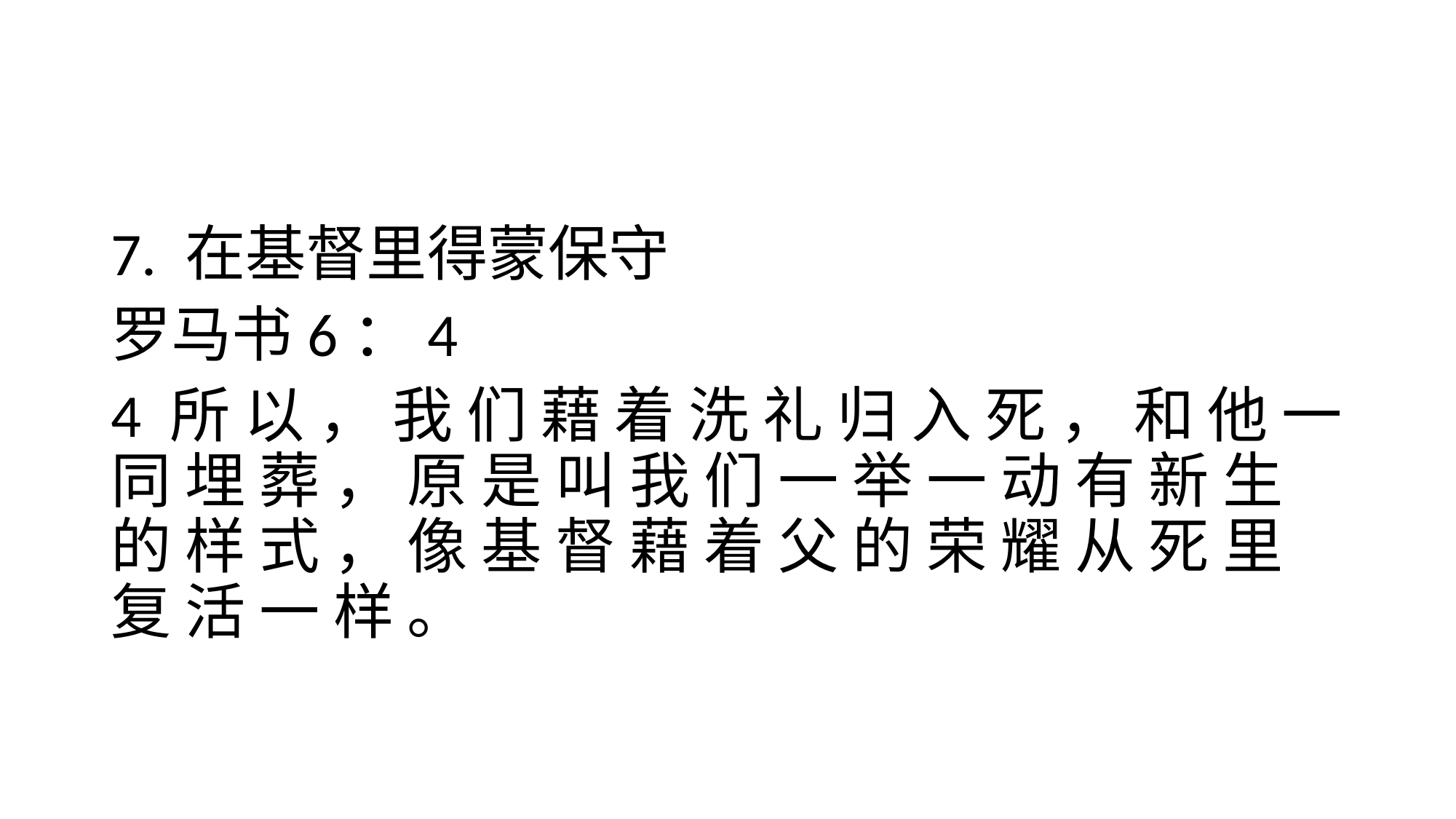

#
7. 在基督里得蒙保守
罗马书6：4
4 所 以 ， 我 们 藉 着 洗 礼 归 入 死 ， 和 他 一 同 埋 葬 ， 原 是 叫 我 们 一 举 一 动 有 新 生 的 样 式 ， 像 基 督 藉 着 父 的 荣 耀 从 死 里 复 活 一 样 。